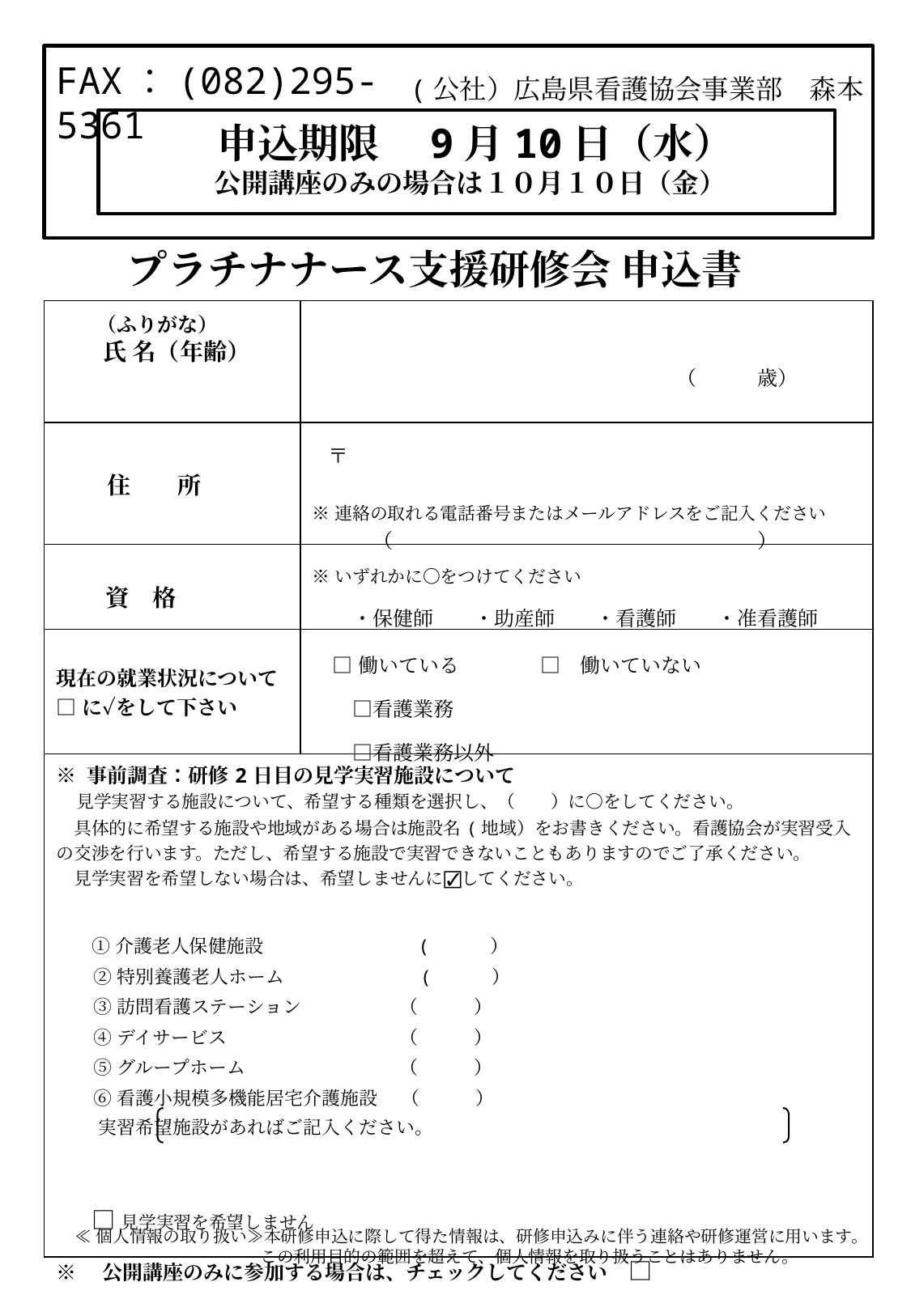

FAX：(082)295-5361
(公社）広島県看護協会事業部　森本

　　　申込期限　9月10日（水）
　　　　　公開講座のみの場合は１０月１０日（金）
プラチナナース支援研修会 申込書
| （ふりがな） 　氏 名（年齢） | （　　　歳） |
| --- | --- |
| 住　　所 | 〒 ※連絡の取れる電話番号またはメールアドレスをご記入ください 　　　（　　　　　　　　　　　　　　　　　　） |
| 資 格 | ※いずれかに〇をつけてください 　　・保健師　　・助産師　　・看護師　　・准看護師 |
| 現在の就業状況について □に✓をして下さい | □ 働いている　　　　□　働いていない 　　□看護業務 　　□看護業務以外 |
| ※ 事前調査：研修2日目の見学実習施設について 　見学実習する施設について、希望する種類を選択し、（　　）に〇をしてください。 　具体的に希望する施設や地域がある場合は施設名(地域）をお書きください。看護協会が実習受入の交渉を行います。ただし、希望する施設で実習できないこともありますのでご了承ください。 　見学実習を希望しない場合は、希望しませんに☑してください。 　　 　　① 介護老人保健施設　　　　　　　　(　　　） 　　② 特別養護老人ホーム　　　　　　　(　　　） 　　③ 訪問看護ステーション 　　　　　（　　　） 　　④ デイサービス　　　　 　　　　　（　　　） 　　⑤ グループホーム　　　 　　　　　（　　　） 　　⑥ 看護小規模多機能居宅介護施設　 （　　　） 　　 実習希望施設があればご記入ください。　 　　　　　　　　　 　　□ 見学実習を希望しません ※　公開講座のみに参加する場合は、チェックしてください　□ |  |

≪個人情報の取り扱い≫本研修申込に際して得た情報は、研修申込みに伴う連絡や研修運営に用います。
　　　　　　　　　　　この利用目的の範囲を超えて、個人情報を取り扱うことはありません。